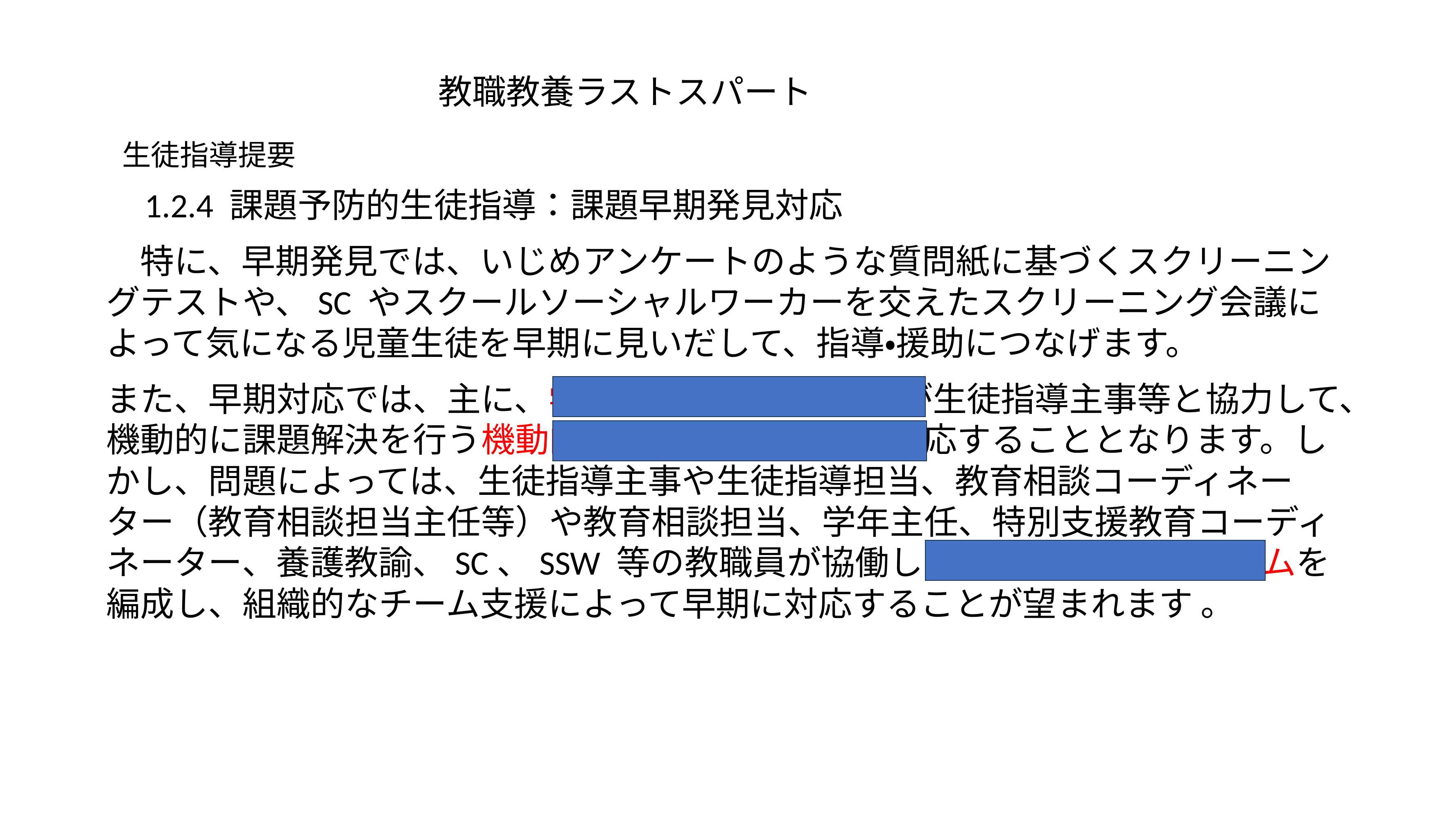

# 教職教養ラストスパート
生徒指導提要
     1.2.4 課題予防的生徒指導：課題早期発見対応
　特に、早期発見では、いじめアンケートのような質問紙に基づくスクリーニングテストや、SC やスクールソーシャルワーカーを交えたスクリーニング会議によって気になる児童生徒を早期に見いだして、指導・援助につなげます。
また、早期対応では、主に、学級・ホームルーム担任が生徒指導主事等と協力して、機動的に課題解決を行う機動的連携型支援チームで対応することとなります。しかし、問題によっては、生徒指導主事や生徒指導担当、教育相談コーディネーター（教育相談担当主任等）や教育相談担当、学年主任、特別支援教育コーディネーター、養護教諭、SC、SSW 等の教職員が協働して校内連携型支援チームを編成し、組織的なチーム支援によって早期に対応することが望まれます 。